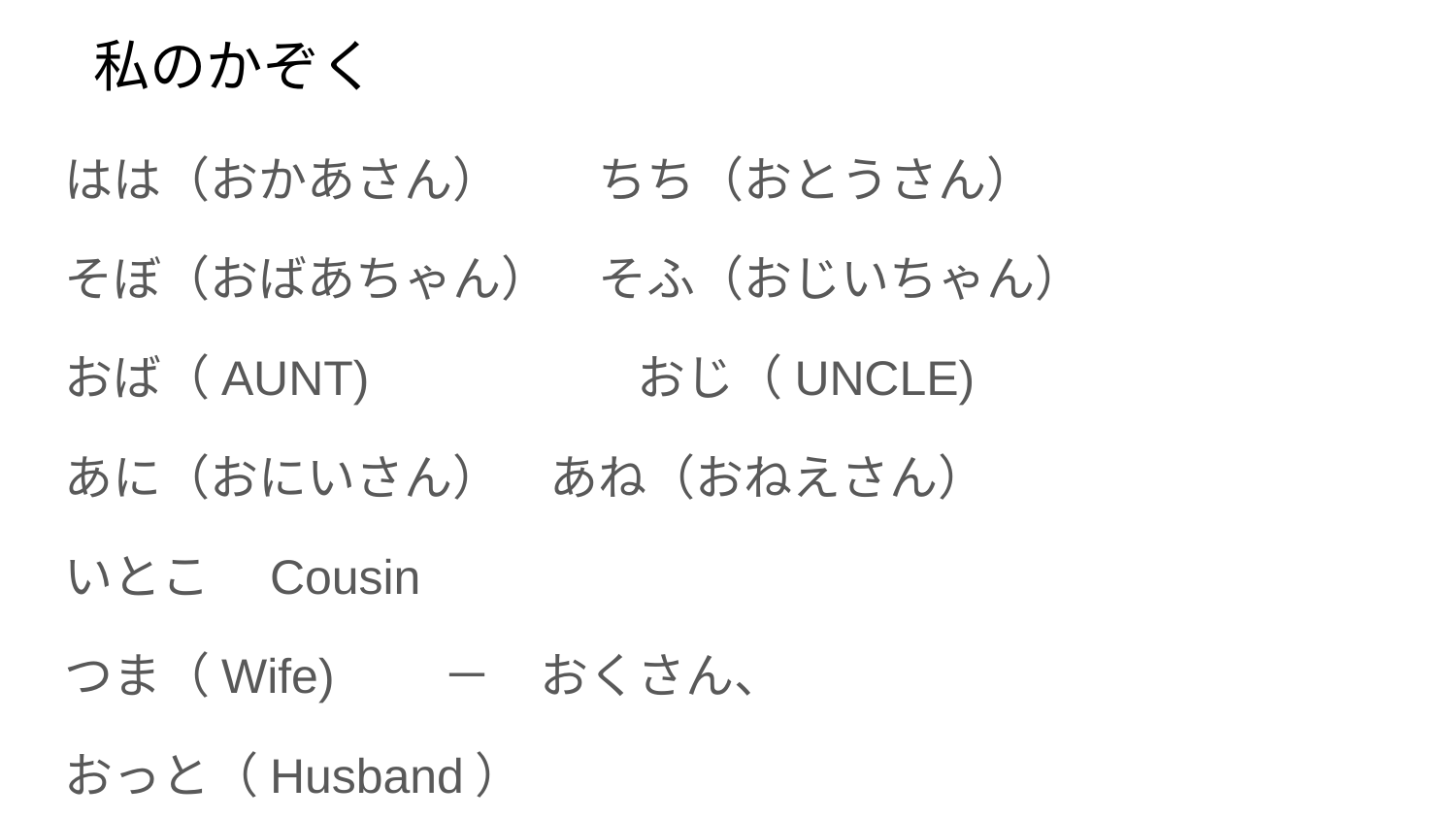

# 私のかぞく
はは（おかあさん）　　ちち（おとうさん）
そぼ（おばあちゃん）　そふ（おじいちゃん）
おば（AUNT) 　　　　　おじ（UNCLE)
あに（おにいさん）　あね（おねえさん）
いとこ　Cousin
つま（Wife)　　－　おくさん、
おっと（Husband）